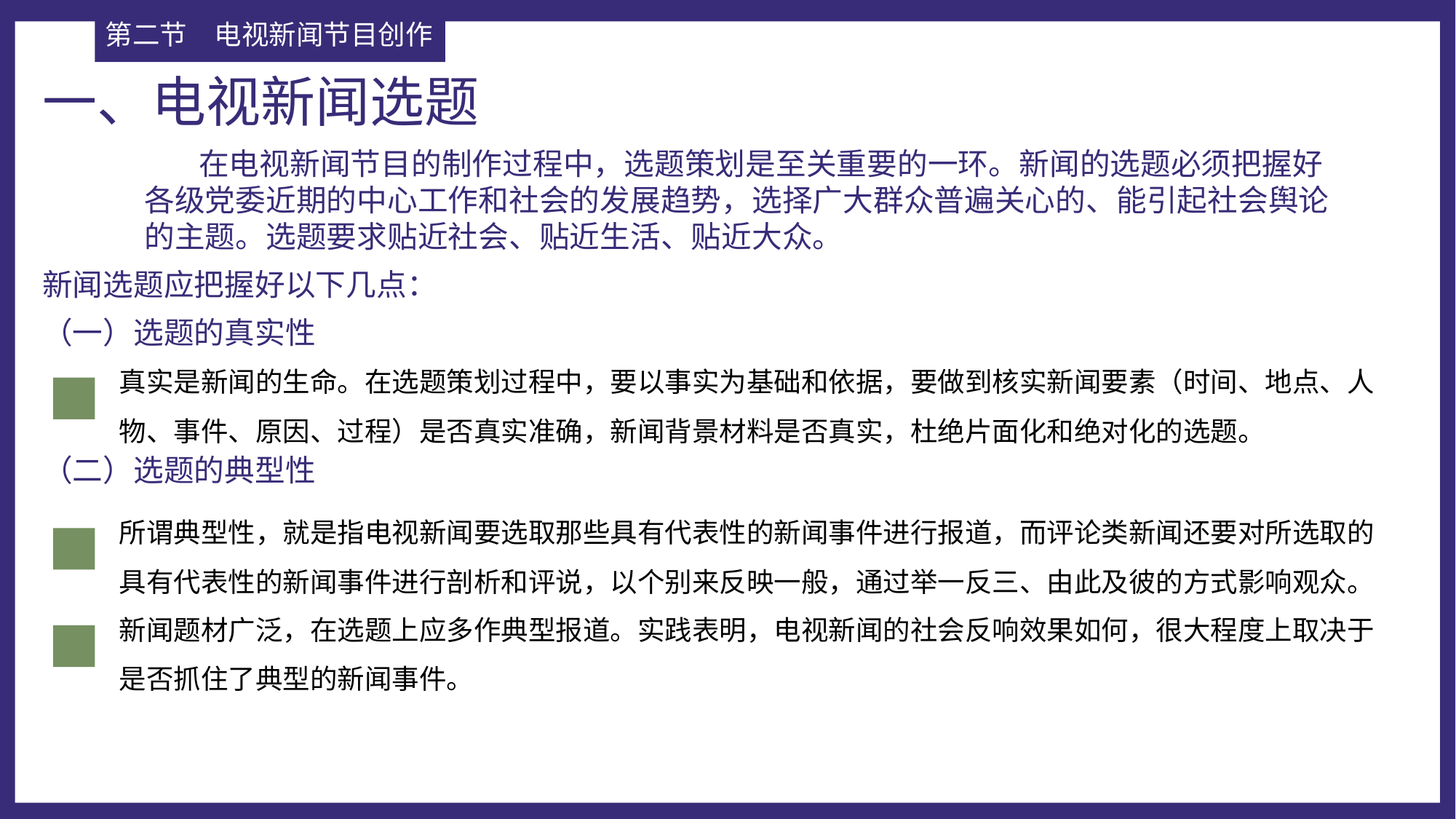

第二节	电视新闻节目创作
一、电视新闻选题
       在电视新闻节目的制作过程中，选题策划是至关重要的一环。新闻的选题必须把握好各级党委近期的中心工作和社会的发展趋势，选择广大群众普遍关心的、能引起社会舆论的主题。选题要求贴近社会、贴近生活、贴近大众。
新闻选题应把握好以下几点：
（一）选题的真实性
真实是新闻的生命。在选题策划过程中，要以事实为基础和依据，要做到核实新闻要素（时间、地点、人物、事件、原因、过程）是否真实准确，新闻背景材料是否真实，杜绝片面化和绝对化的选题。

（二）选题的典型性
所谓典型性，就是指电视新闻要选取那些具有代表性的新闻事件进行报道，而评论类新闻还要对所选取的具有代表性的新闻事件进行剖析和评说，以个别来反映一般，通过举一反三、由此及彼的方式影响观众。

新闻题材广泛，在选题上应多作典型报道。实践表明，电视新闻的社会反响效果如何，很大程度上取决于是否抓住了典型的新闻事件。